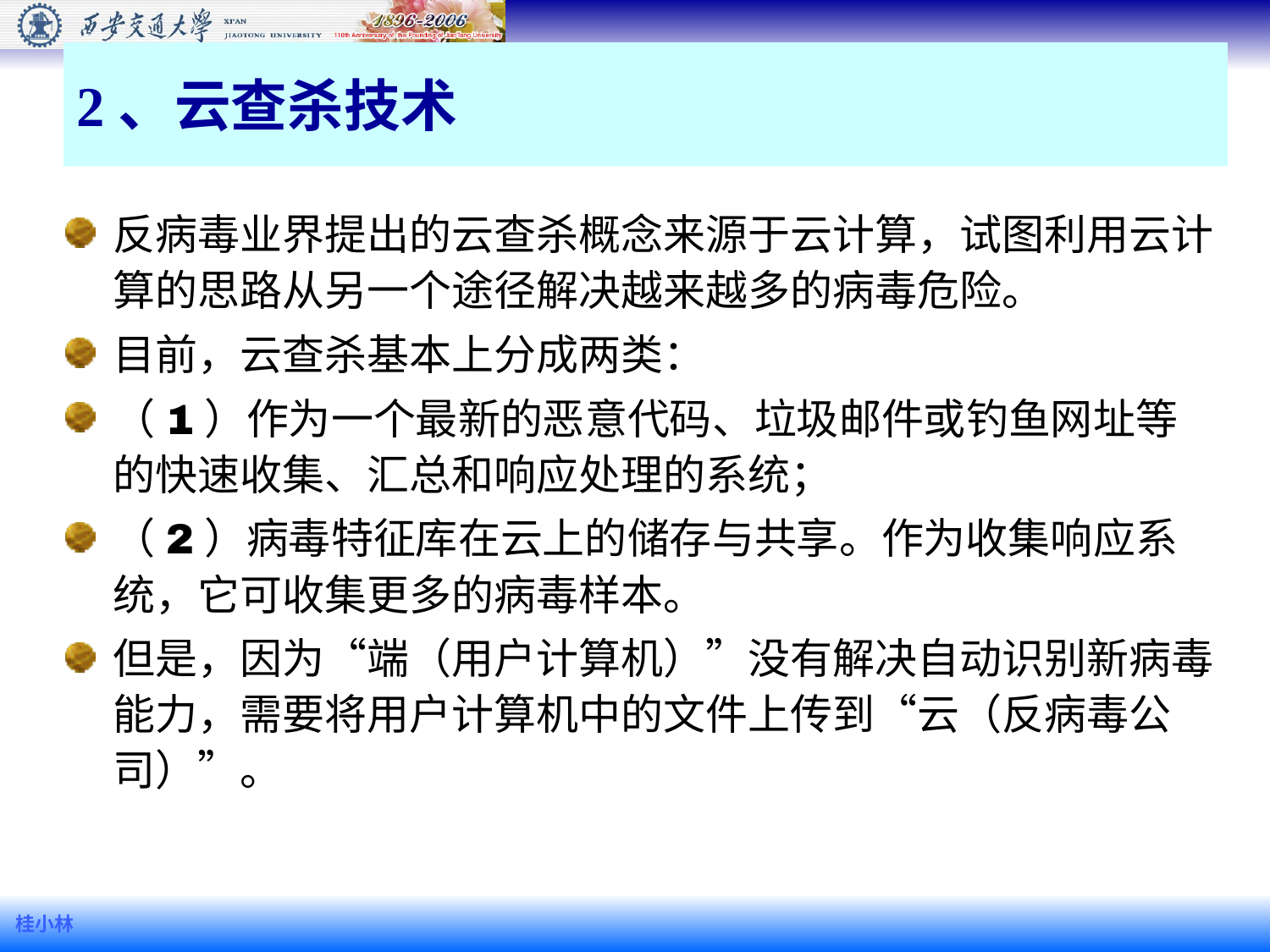

# 2、云查杀技术
反病毒业界提出的云查杀概念来源于云计算，试图利用云计算的思路从另一个途径解决越来越多的病毒危险。
目前，云查杀基本上分成两类：
（1）作为一个最新的恶意代码、垃圾邮件或钓鱼网址等的快速收集、汇总和响应处理的系统；
（2）病毒特征库在云上的储存与共享。作为收集响应系统，它可收集更多的病毒样本。
但是，因为“端（用户计算机）”没有解决自动识别新病毒能力，需要将用户计算机中的文件上传到“云（反病毒公司）”。

84
桂小林